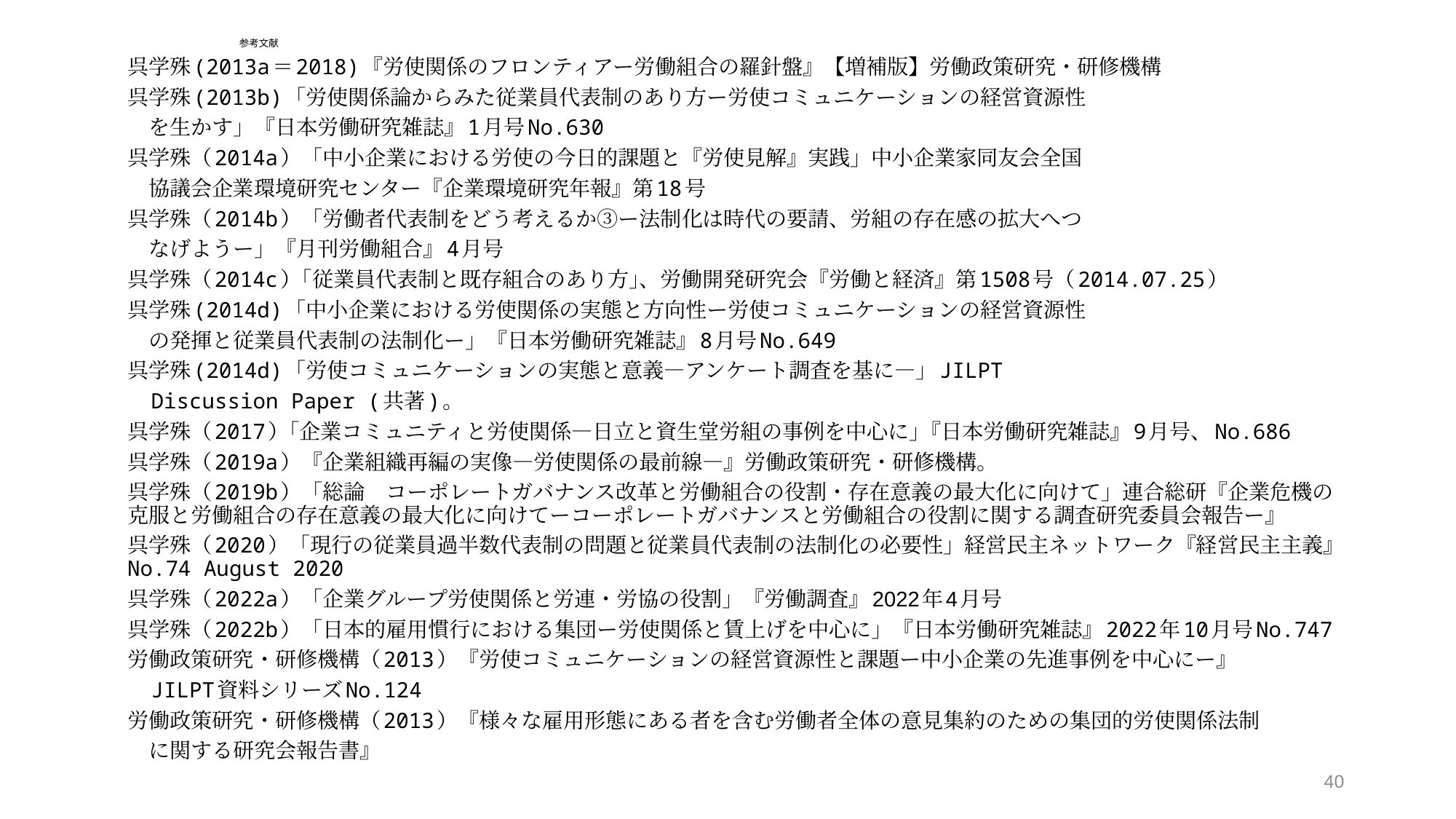

# 参考文献
呉学殊(2013a＝2018)『労使関係のフロンティアー労働組合の羅針盤』【増補版】労働政策研究・研修機構
呉学殊(2013b)「労使関係論からみた従業員代表制のあり方ー労使コミュニケーションの経営資源性
　を生かす」『日本労働研究雑誌』1月号No.630
呉学殊（2014a）「中小企業における労使の今日的課題と『労使見解』実践」中小企業家同友会全国
　協議会企業環境研究センター『企業環境研究年報』第18号
呉学殊（2014b）「労働者代表制をどう考えるか③ー法制化は時代の要請、労組の存在感の拡大へつ
　なげようー」『月刊労働組合』4月号
呉学殊（2014c）｢従業員代表制と既存組合のあり方｣、労働開発研究会『労働と経済』第1508号（2014.07.25）
呉学殊(2014d)「中小企業における労使関係の実態と方向性ー労使コミュニケーションの経営資源性
　の発揮と従業員代表制の法制化ー」『日本労働研究雑誌』8月号No.649
呉学殊(2014d)「労使コミュニケーションの実態と意義―アンケート調査を基に―」JILPT
　Discussion Paper (共著)。
呉学殊（2017）｢企業コミュニティと労使関係―日立と資生堂労組の事例を中心に｣『日本労働研究雑誌』9月号、No.686
呉学殊（2019a）『企業組織再編の実像―労使関係の最前線―』労働政策研究・研修機構。
呉学殊（2019b）「総論　コーポレートガバナンス改革と労働組合の役割・存在意義の最大化に向けて」連合総研『企業危機の克服と労働組合の存在意義の最大化に向けてーコーポレートガバナンスと労働組合の役割に関する調査研究委員会報告ー』
呉学殊（2020）「現行の従業員過半数代表制の問題と従業員代表制の法制化の必要性」経営民主ネットワーク『経営民主主義』No.74 August 2020
呉学殊（2022a）「企業グループ労使関係と労連・労協の役割」『労働調査』2022年4月号
呉学殊（2022b）「日本的雇用慣行における集団ー労使関係と賃上げを中心に」『日本労働研究雑誌』2022年10月号No.747
労働政策研究・研修機構（2013）『労使コミュニケーションの経営資源性と課題ー中小企業の先進事例を中心にー』
　JILPT資料シリーズNo.124
労働政策研究・研修機構（2013）『様々な雇用形態にある者を含む労働者全体の意見集約のための集団的労使関係法制
　に関する研究会報告書』

40